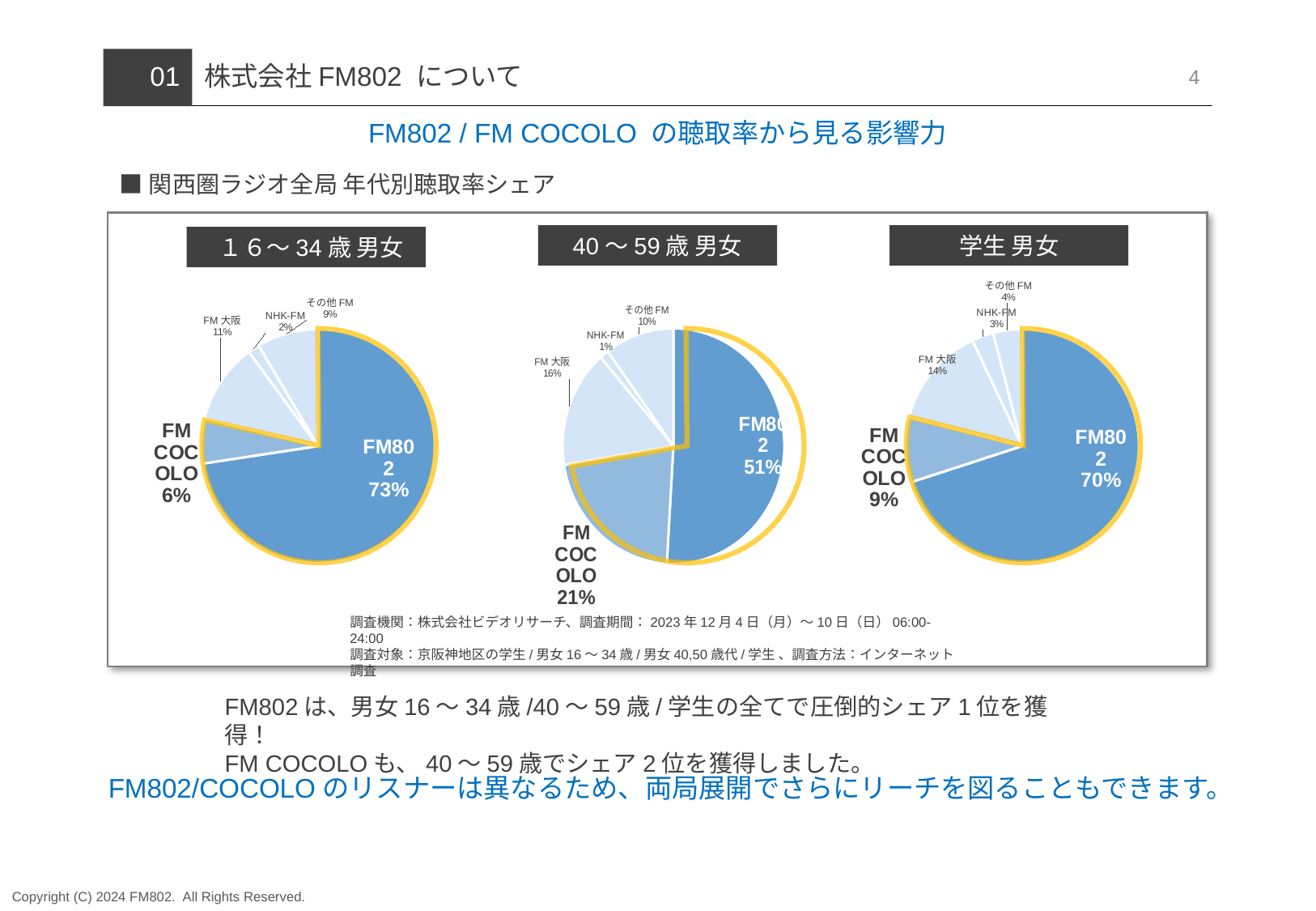

4
# 01
株式会社FM802 について
FM802 / FM COCOLO の聴取率から見る影響力
■関西圏ラジオ全局 年代別聴取率シェア

学生 男女
40～59歳 男女
 １６～34歳 男女

### Chart

| Category | シェア率 |
|---|---|
| FM802 | 72.6 |
| FM COCOLO | 6.2 |
| FM大阪 | 11.1 |
| NHK-FM | 1.6 |
| その他FM | 8.5 |

### Chart

| Category | シェア率 |
|---|---|
| FM802 | 51.0 |
| FM COCOLO | 21.5 |
| FM大阪 | 16.2 |
| NHK-FM | 1.3 |
| その他FM | 10.1 |

### Chart

| Category | シェア率 |
|---|---|
| FM802 | 70.0 |
| FM COCOLO | 9.0 |
| FM大阪 | 14.0 |
| NHK-FM | 3.0 |
| その他FM | 4.0 |

調査機関：株式会社ビデオリサーチ、調査期間：2023年12月4日（月）～10日（日）06:00-24:00
調査対象：京阪神地区の学生/男女16～34歳/男女40,50歳代/学生 、調査方法：インターネット調査
FM802は、男女16～34歳/40～59歳/学生の全てで圧倒的シェア1位を獲得！
FM COCOLOも、40～59歳でシェア2位を獲得しました。
FM802/COCOLOのリスナーは異なるため、両局展開でさらにリーチを図ることもできます。